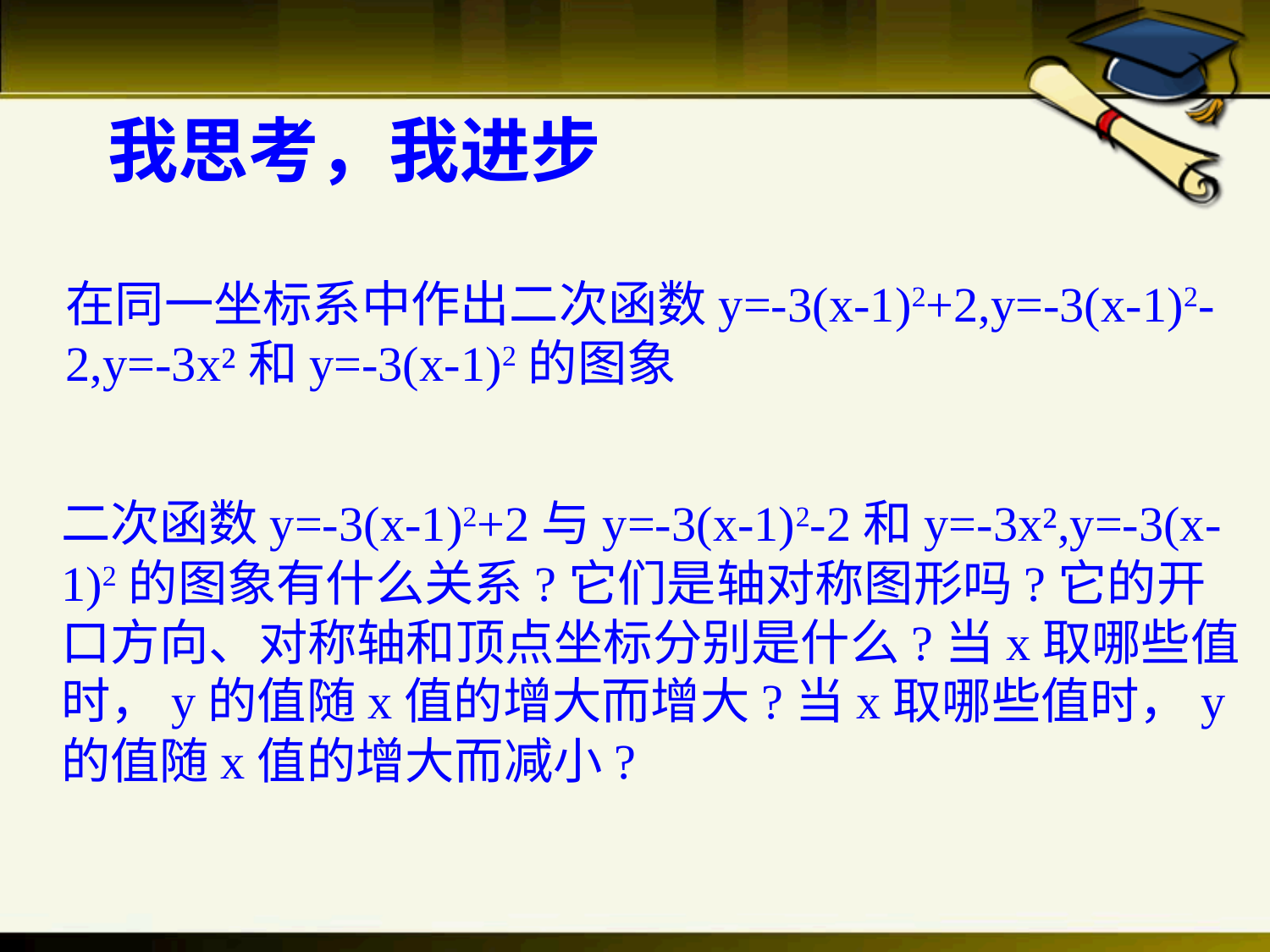

# 我思考，我进步
在同一坐标系中作出二次函数y=-3(x-1)2+2,y=-3(x-1)2-2,y=-3x²和y=-3(x-1)2的图象
二次函数y=-3(x-1)2+2与y=-3(x-1)2-2和y=-3x²,y=-3(x-1)2的图象有什么关系?它们是轴对称图形吗?它的开口方向、对称轴和顶点坐标分别是什么?当x取哪些值时，y的值随x值的增大而增大?当x取哪些值时，y的值随x值的增大而减小?